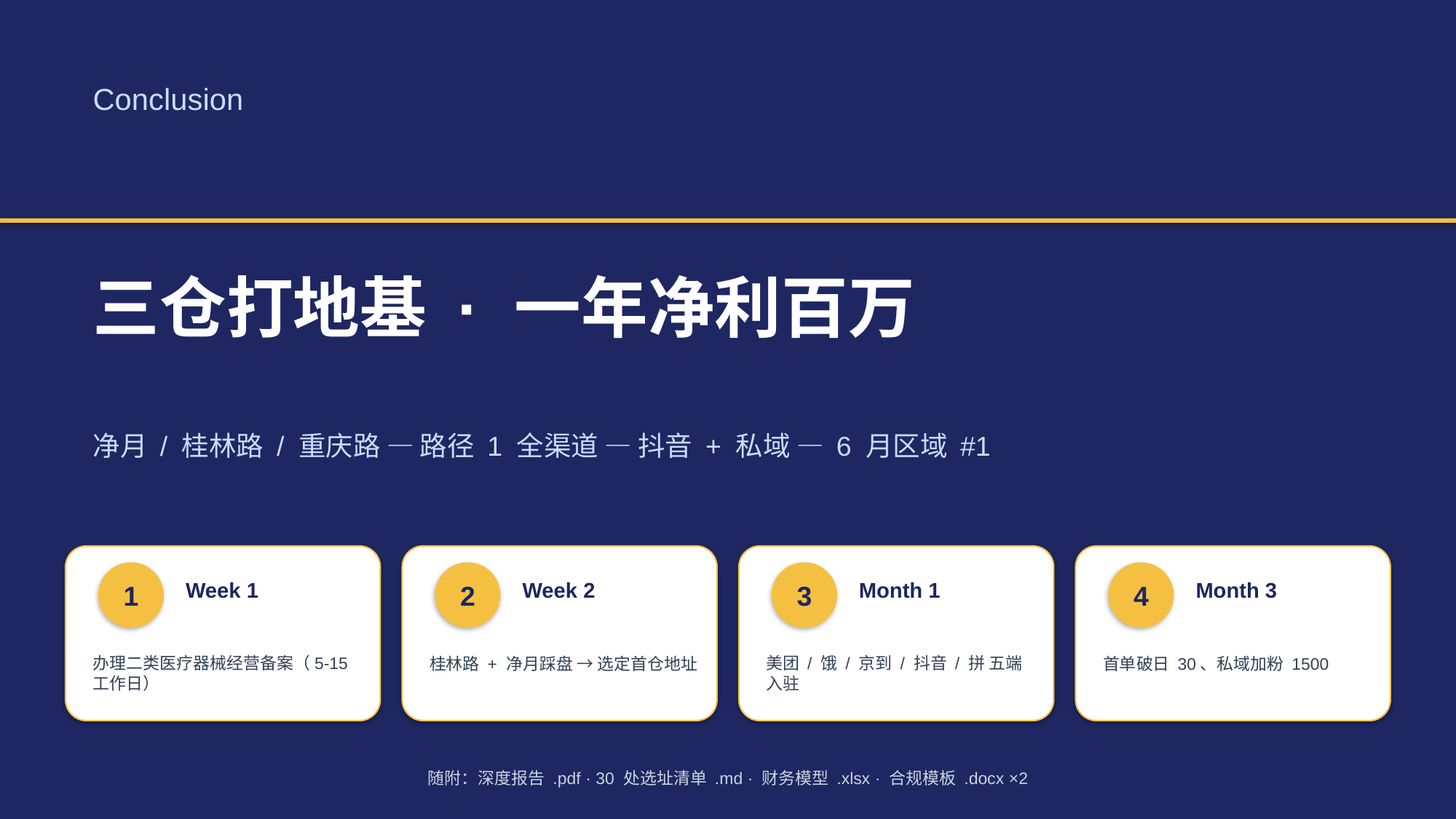

Conclusion

三仓打地基 · 一年净利百万
净月 / 桂林路 / 重庆路 — 路径 1 全渠道 — 抖音 + 私域 — 6 月区域 #1

1
2
3
4
Week 1
Week 2
Month 1
Month 3
办理二类医疗器械经营备案（5-15 工作日）
桂林路 + 净月踩盘 → 选定首仓地址
美团 / 饿 / 京到 / 抖音 / 拼 五端入驻
首单破日 30、私域加粉 1500
随附：深度报告 .pdf · 30 处选址清单 .md · 财务模型 .xlsx · 合规模板 .docx ×2